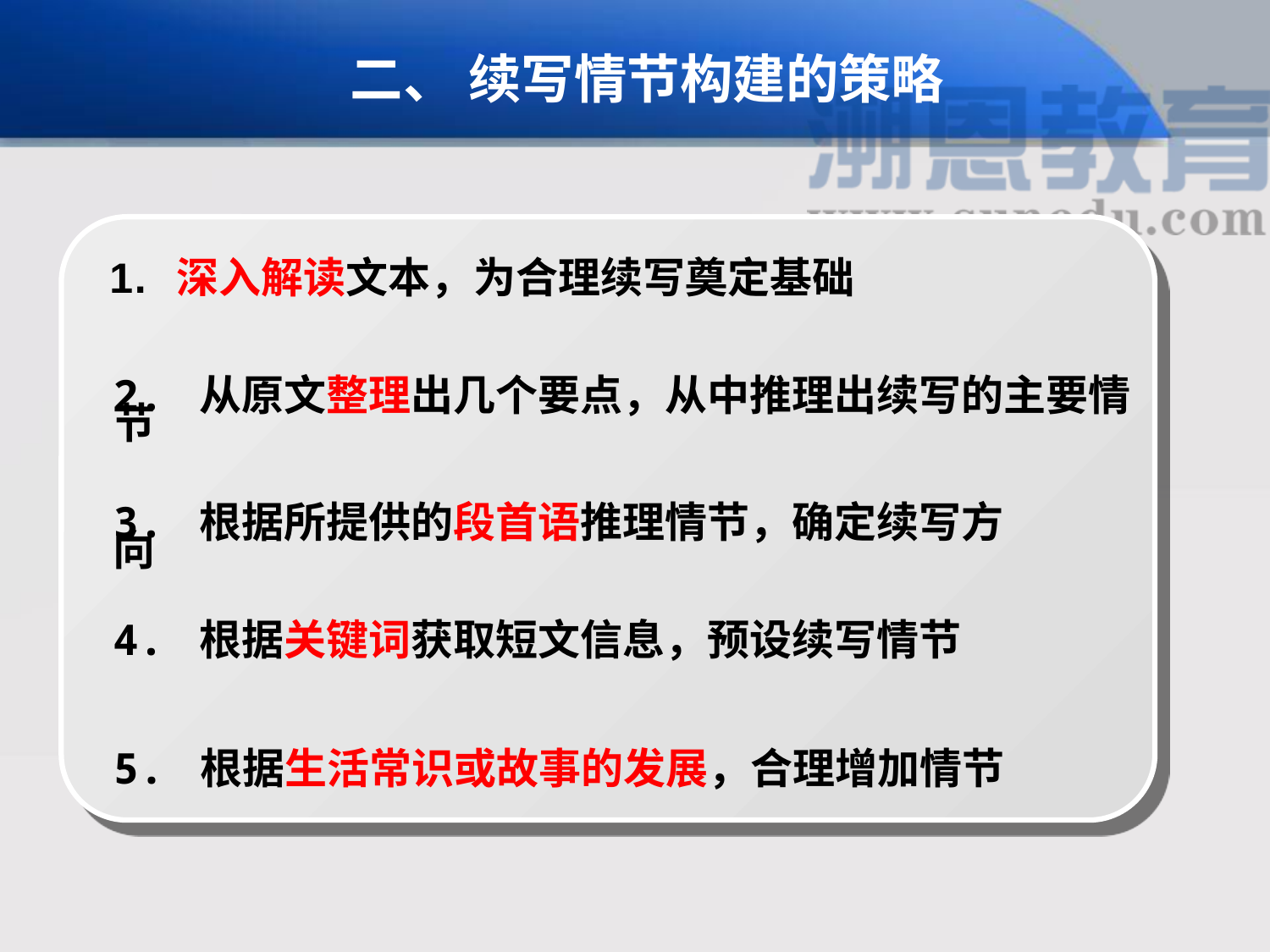

二、 续写情节构建的策略

 深入解读文本，为合理续写奠定基础
2. 从原文整理出几个要点，从中推理出续写的主要情节
3. 根据所提供的段首语推理情节，确定续写方向
4. 根据关键词获取短文信息，预设续写情节
5. 根据生活常识或故事的发展，合理增加情节